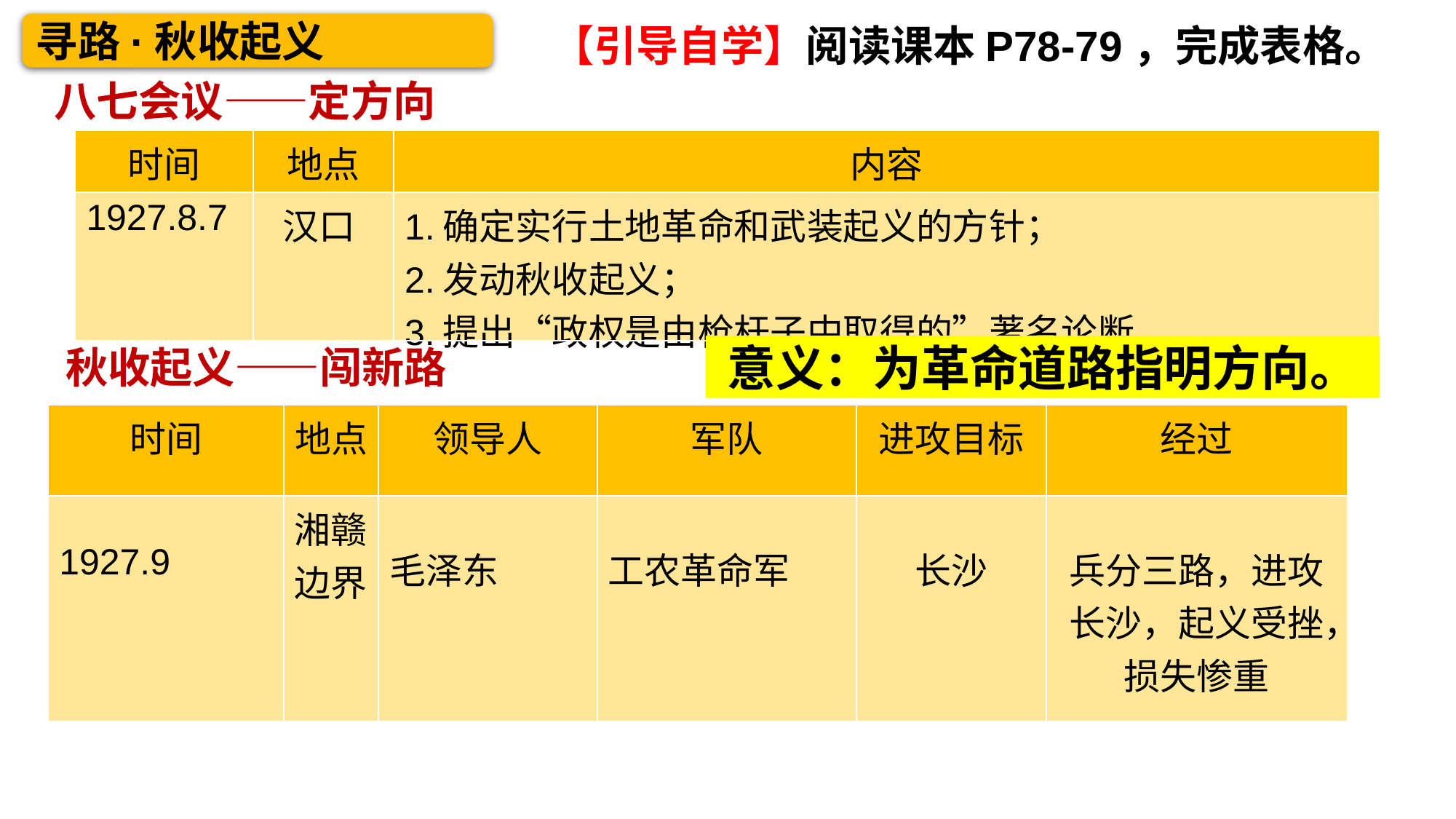

寻路·秋收起义
【引导自学】阅读课本P78-79，完成表格。
八七会议——定方向
| 时间 | 地点 | 内容 |
| --- | --- | --- |
| 1927.8.7 | 汉口 | 1.确定实行土地革命和武装起义的方针； 2.发动秋收起义； 3.提出“政权是由枪杆子中取得的”著名论断。 |
意义：为革命道路指明方向。
秋收起义——闯新路
| 时间 | 地点 | 领导人 | 军队 | 进攻目标 | 经过 |
| --- | --- | --- | --- | --- | --- |
| 1927.9 | 湘赣边界 | 毛泽东 | 工农革命军 | 长沙 | 兵分三路，进攻长沙，起义受挫，损失惨重 |